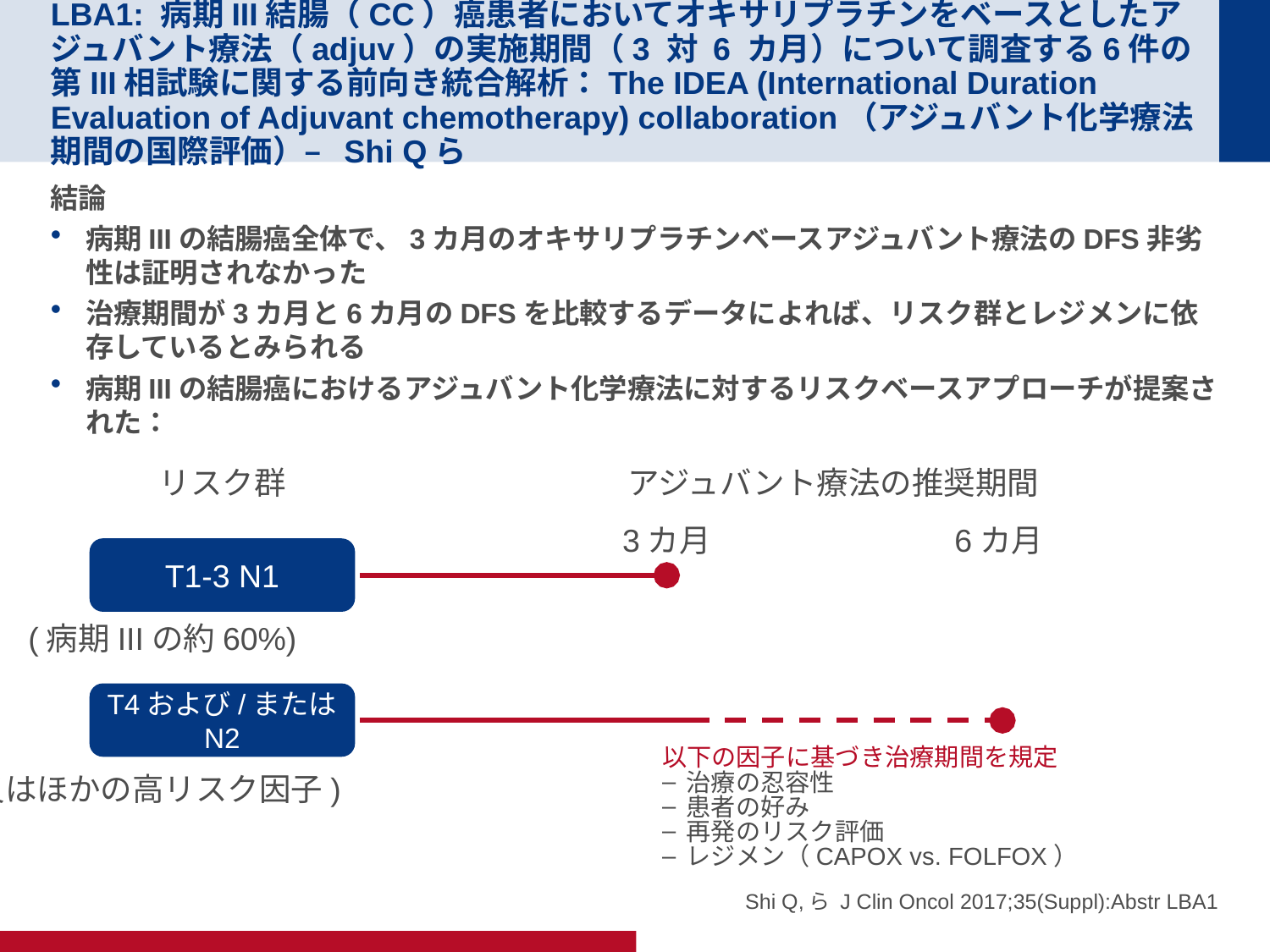

# LBA1: 病期III結腸（CC）癌患者においてオキサリプラチンをベースとしたアジュバント療法（adjuv）の実施期間（3 対 6 カ月）について調査する6件の第III相試験に関する前向き統合解析：The IDEA (International Duration Evaluation of Adjuvant chemotherapy) collaboration（アジュバント化学療法期間の国際評価）–  Shi Qら
結論
病期IIIの結腸癌全体で、3カ月のオキサリプラチンベースアジュバント療法のDFS非劣性は証明されなかった
治療期間が3カ月と6カ月のDFSを比較するデータによれば、リスク群とレジメンに依存しているとみられる
病期IIIの結腸癌におけるアジュバント化学療法に対するリスクベースアプローチが提案された：
リスク群
アジュバント療法の推奨期間
3カ月
6カ月
T1-3 N1
(病期IIIの約60%)
T4および/またはN2
以下の因子に基づき治療期間を規定
治療の忍容性
患者の好み
再発のリスク評価
レジメン（CAPOX vs. FOLFOX）
(又はほかの高リスク因子)
Shi Q,ら J Clin Oncol 2017;35(Suppl):Abstr LBA1